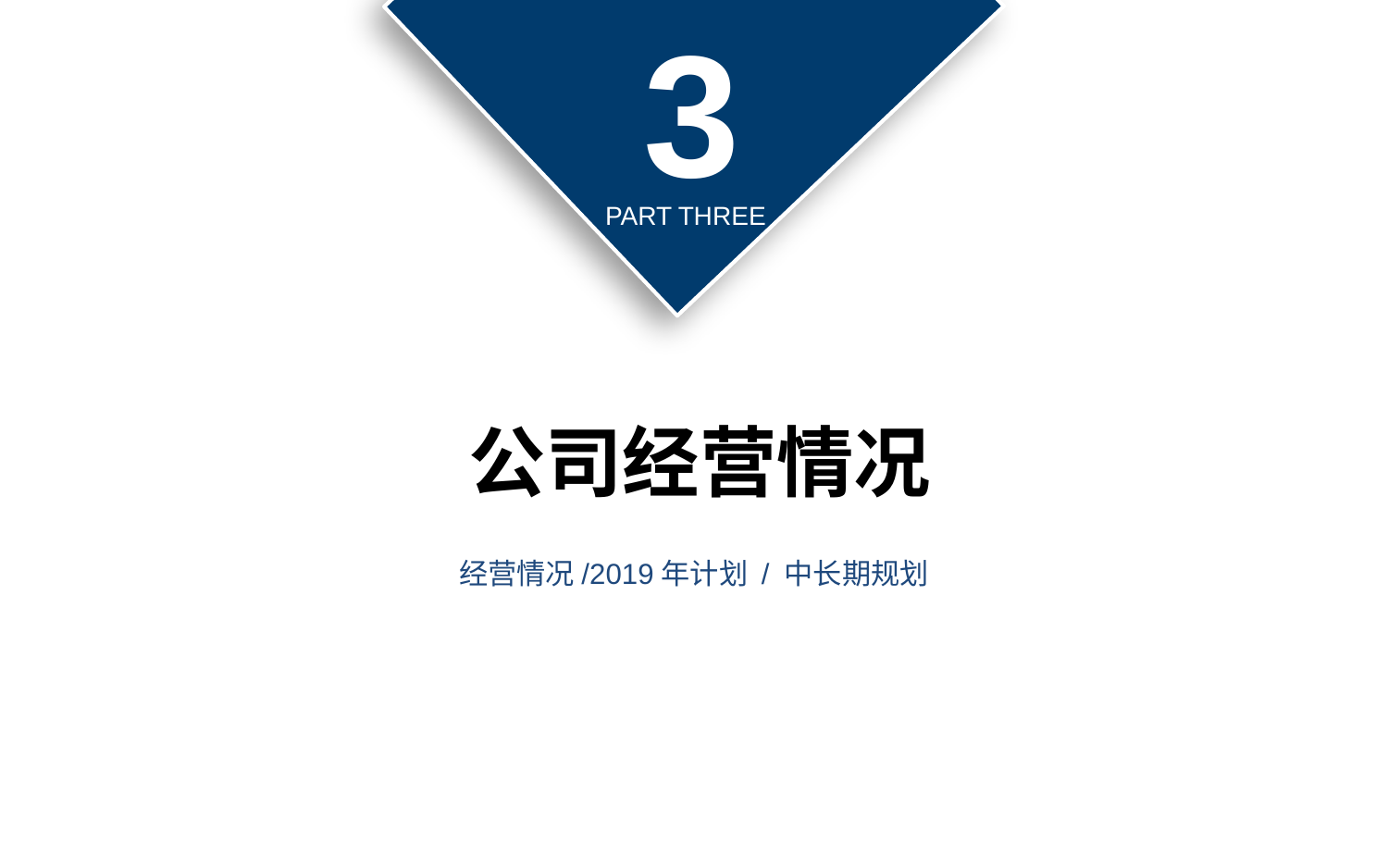

3
PART THREE
  公司经营情况
经营情况/2019年计划 / 中长期规划